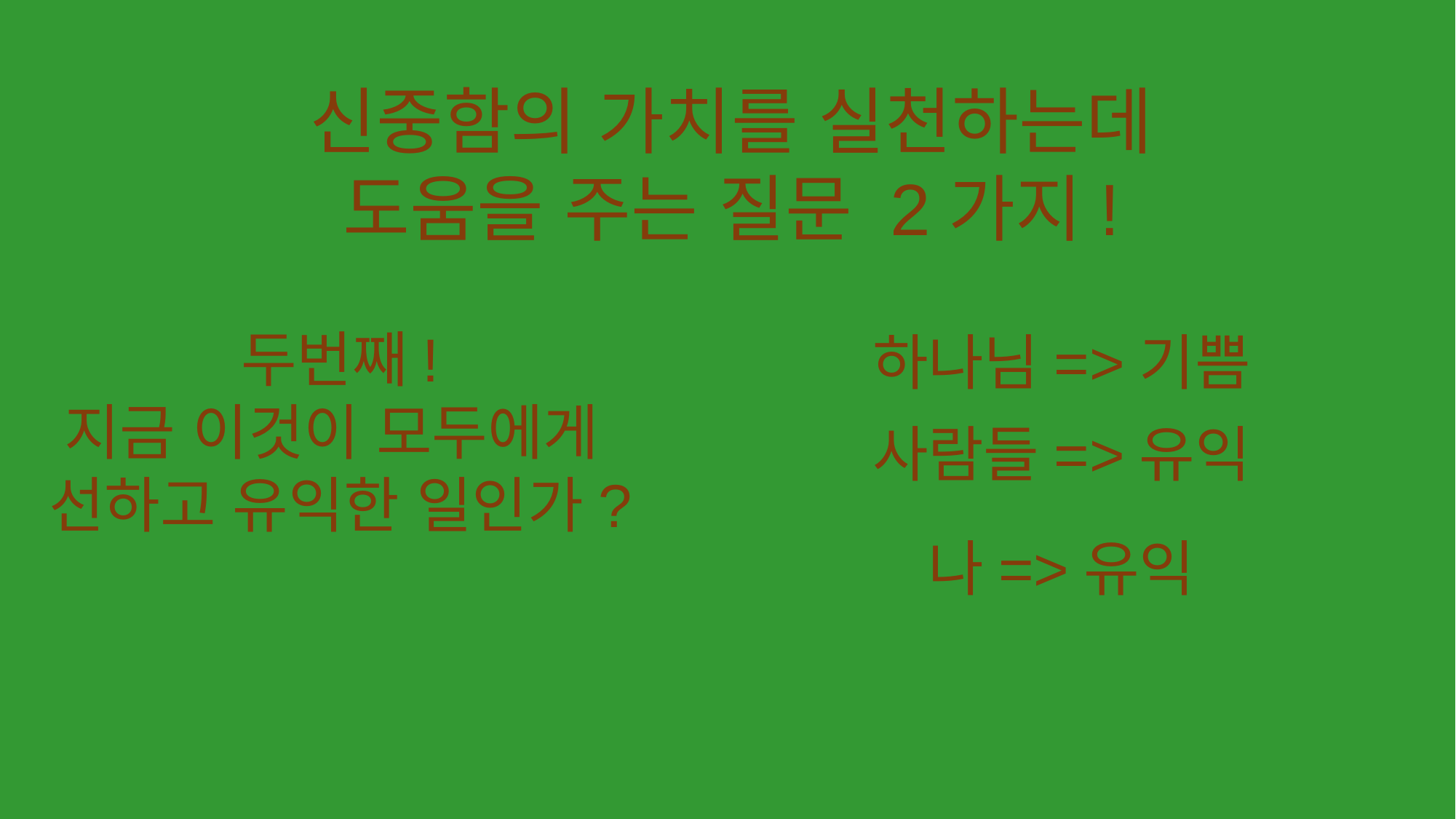

신중함의 가치를 실천하는데 도움을 주는 질문 2가지!
두번째!
지금 이것이 모두에게
선하고 유익한 일인가?
하나님=>기쁨
사람들=>유익
나=>유익